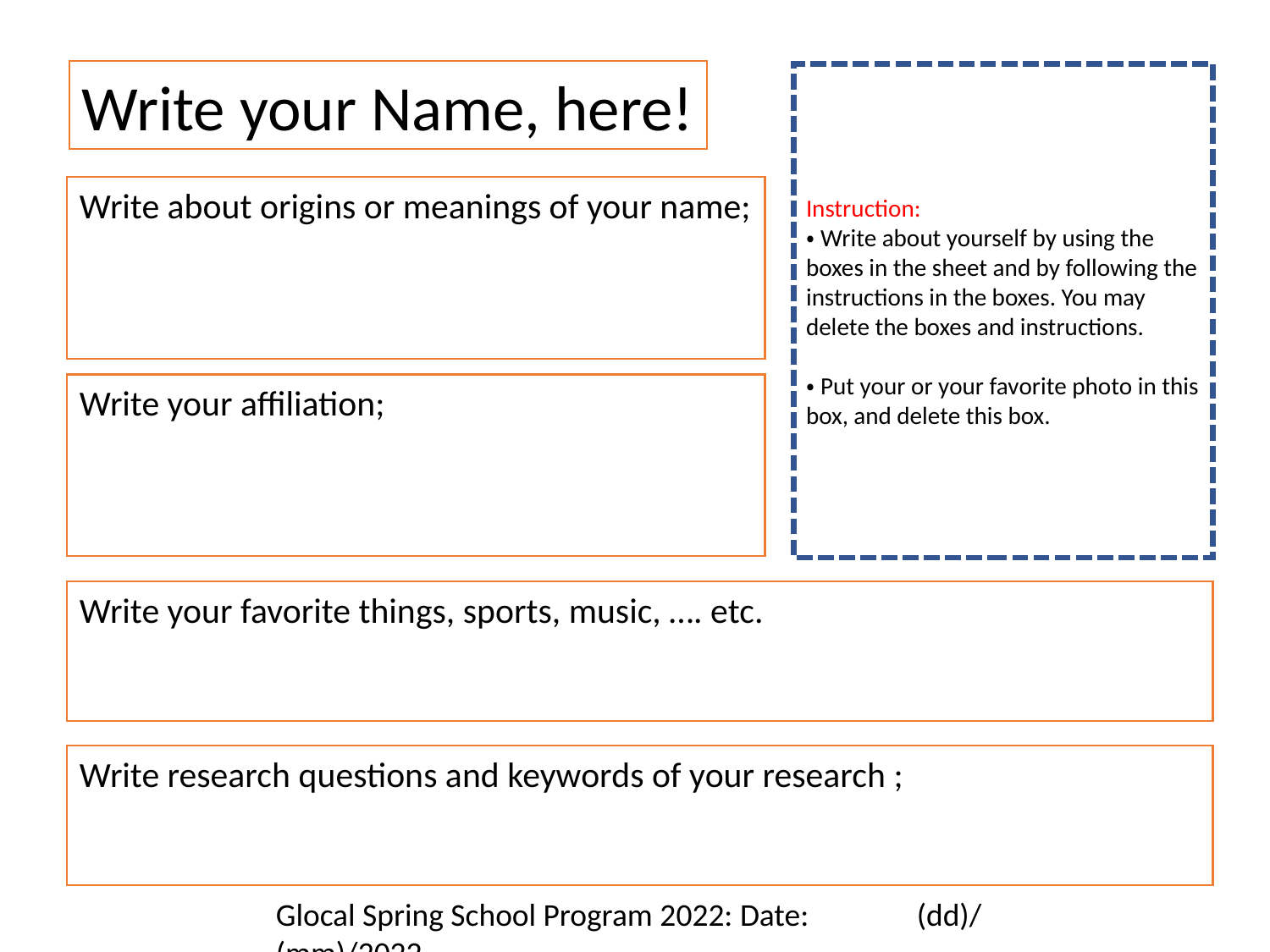

Write your Name, here!
Instruction:
・Write about yourself by using the boxes in the sheet and by following the instructions in the boxes. You may delete the boxes and instructions.

・Put your or your favorite photo in this box, and delete this box.
Write about origins or meanings of your name;

Write your affiliation;

Write your favorite things, sports, music, …. etc.

Write research questions and keywords of your research ;

Glocal Spring School Program 2022: Date:　　    (dd)/           (mm)/2022